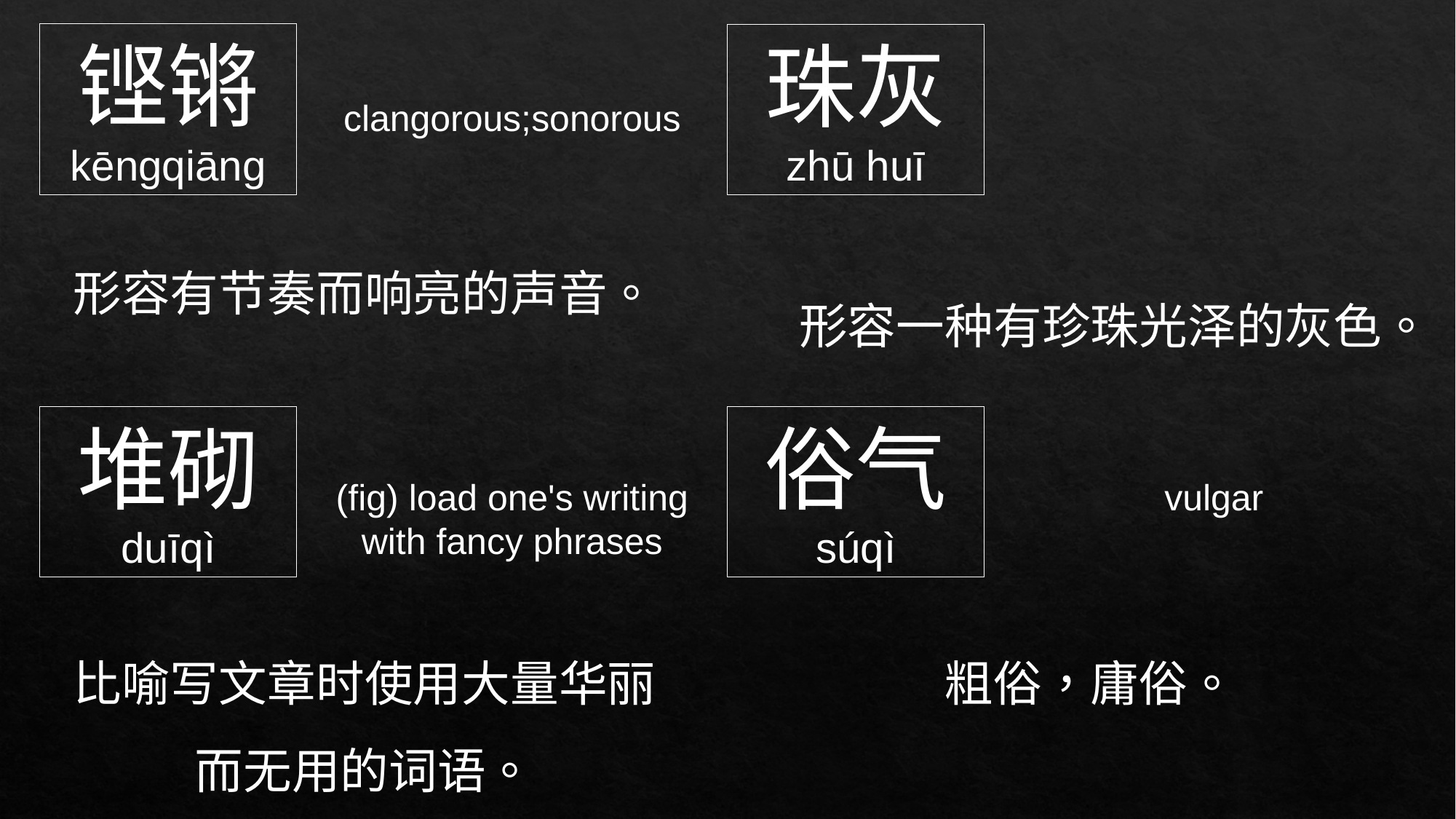

铿锵
kēngqiāng
珠灰
zhū huī
clangorous;sonorous
形容有节奏而响亮的声音。
形容一种有珍珠光泽的灰色。
俗气
súqì
堆砌
duīqì
(fig) load one's writing with fancy phrases
vulgar
比喻写文章时使用大量华丽而无用的词语。
粗俗，庸俗。